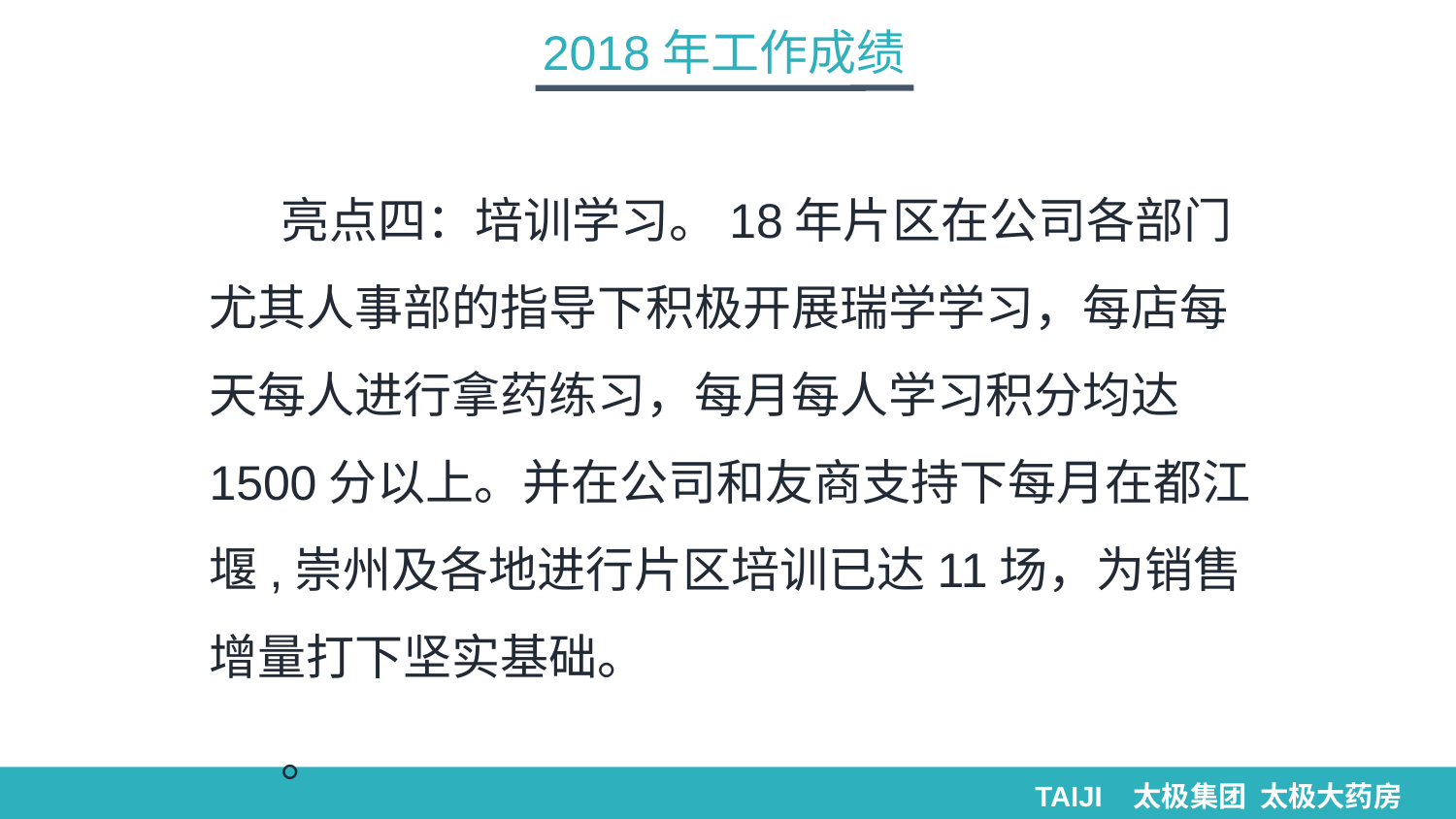

2018年工作成绩
亮点四：培训学习。18年片区在公司各部门尤其人事部的指导下积极开展瑞学学习，每店每天每人进行拿药练习，每月每人学习积分均达1500分以上。并在公司和友商支持下每月在都江堰,崇州及各地进行片区培训已达11场，为销售增量打下坚实基础。
。

TAIJI   太极集团  太极大药房